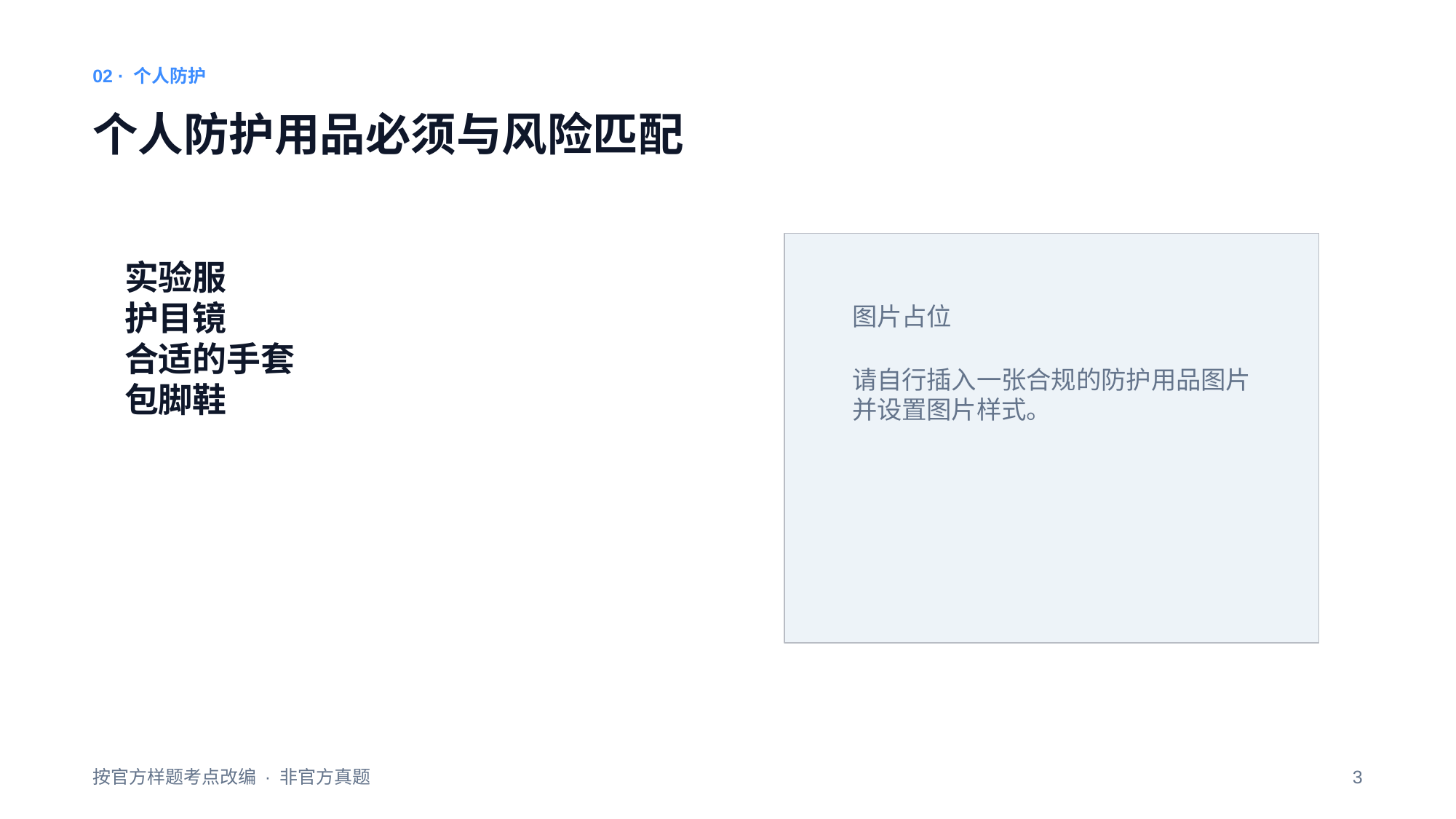

02 · 个人防护
个人防护用品必须与风险匹配

实验服
护目镜
合适的手套
包脚鞋
图片占位

请自行插入一张合规的防护用品图片并设置图片样式。
按官方样题考点改编 · 非官方真题
3